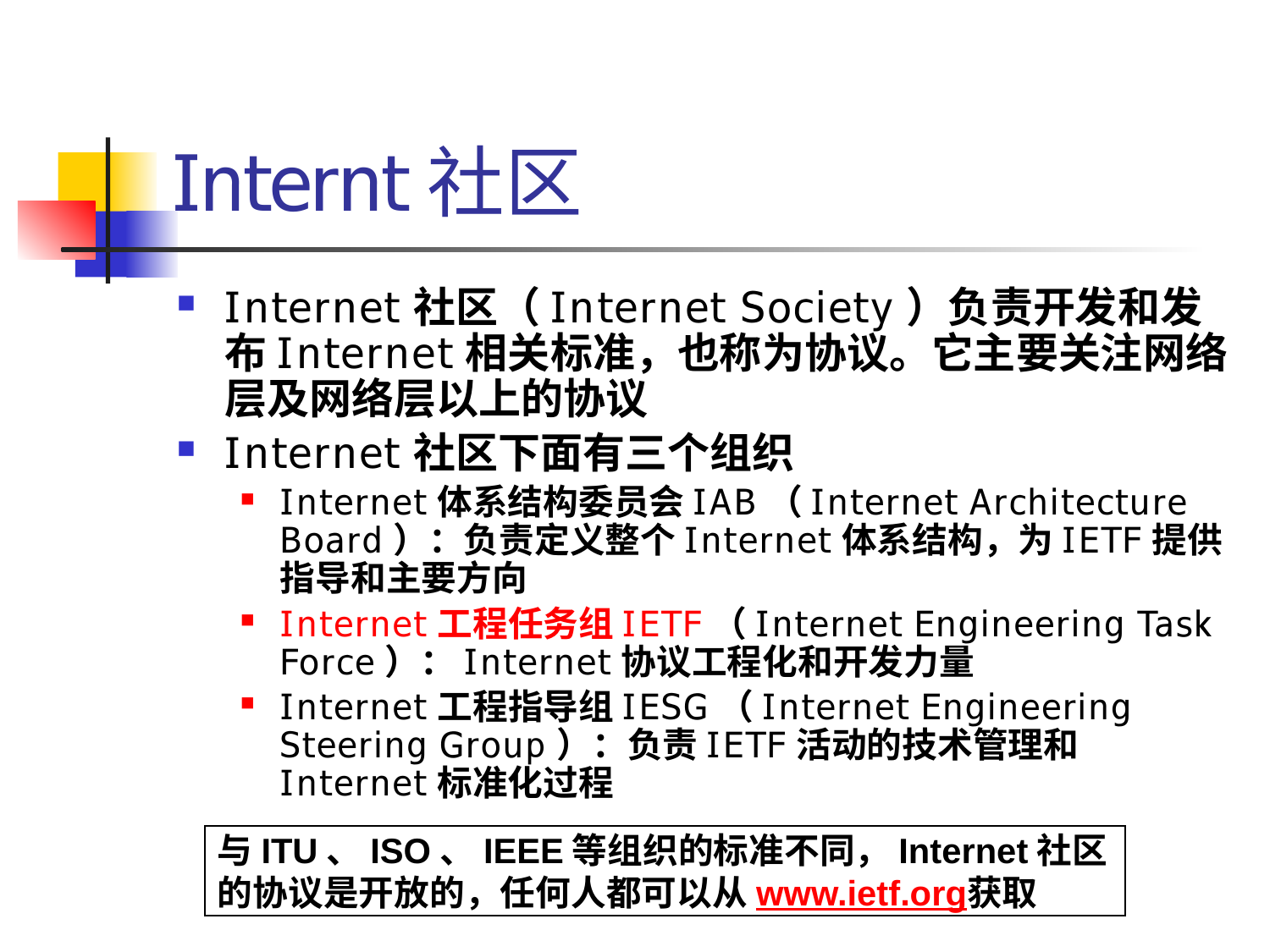

# Internt社区
Internet社区（Internet Society）负责开发和发布Internet相关标准，也称为协议。它主要关注网络层及网络层以上的协议
Internet社区下面有三个组织
Internet体系结构委员会IAB（Internet Architecture Board）：负责定义整个Internet体系结构，为IETF提供指导和主要方向
Internet工程任务组IETF（Internet Engineering Task Force）：Internet协议工程化和开发力量
Internet工程指导组IESG（Internet Engineering Steering Group）：负责IETF活动的技术管理和Internet标准化过程
与ITU、ISO、IEEE等组织的标准不同，Internet社区的协议是开放的，任何人都可以从www.ietf.org获取